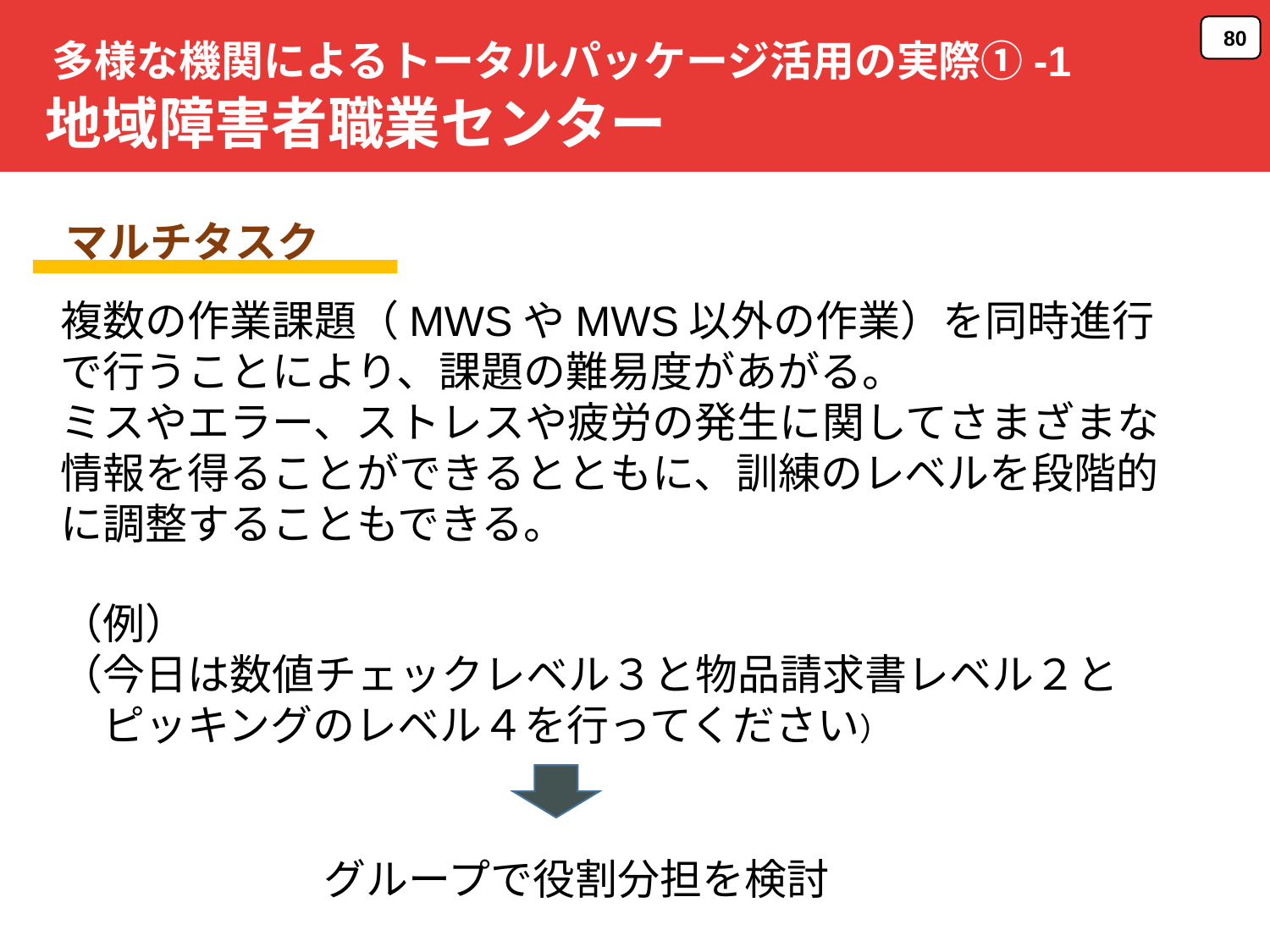

80

多様な機関によるトータルパッケージ活用の実際①-1
地域障害者職業センター
　マルチタスク

複数の作業課題（MWSやMWS以外の作業）を同時進行で行うことにより、課題の難易度があがる。
ミスやエラー、ストレスや疲労の発生に関してさまざまな
情報を得ることができるとともに、訓練のレベルを段階的に調整することもできる。

（例）
（今日は数値チェックレベル３と物品請求書レベル２と
　ピッキングのレベル４を行ってください）

グループで役割分担を検討